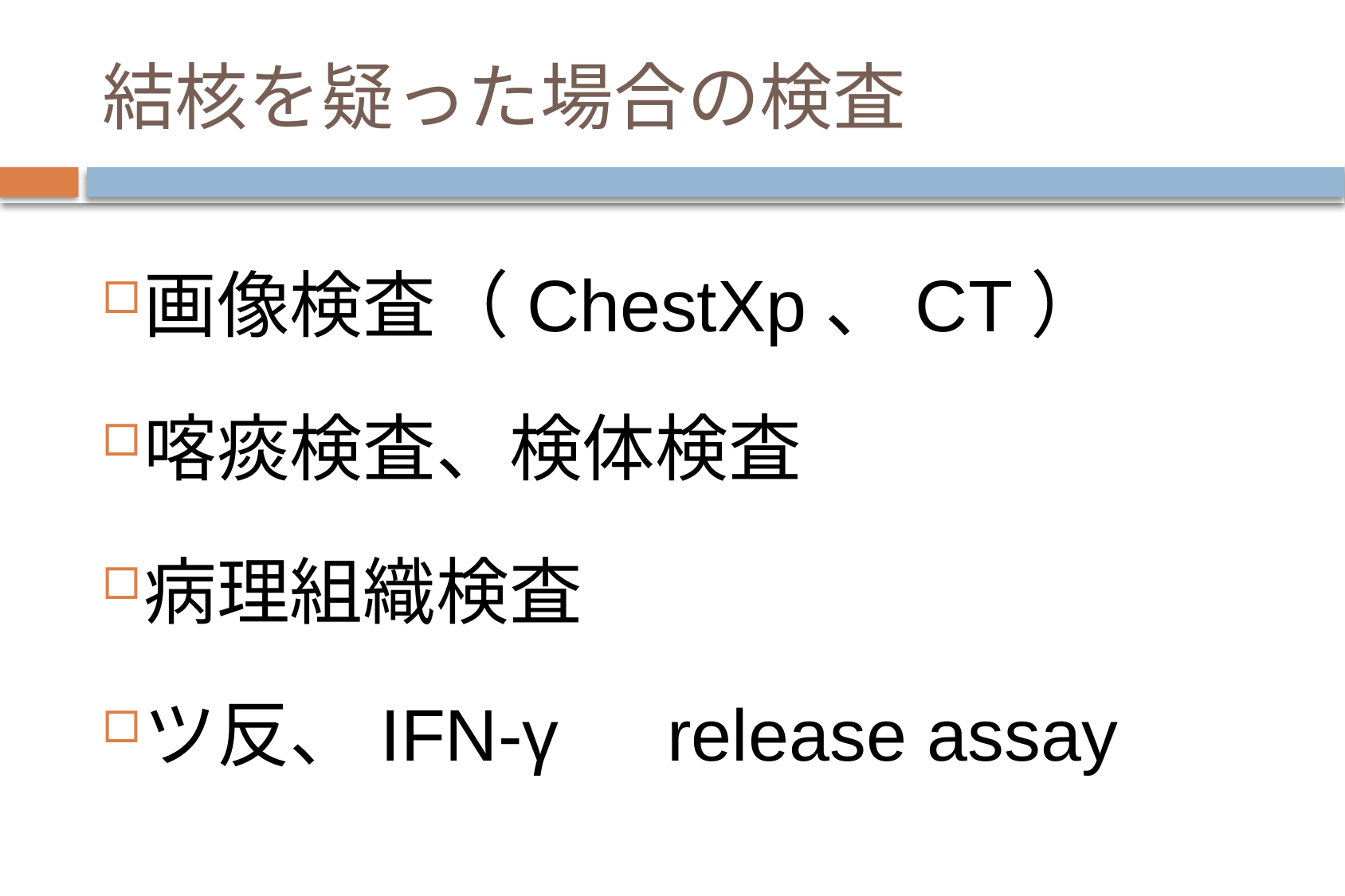

# 結核を疑った場合の検査
画像検査（ChestXp、CT）
喀痰検査、検体検査
病理組織検査
ツ反、IFN-γ　release assay